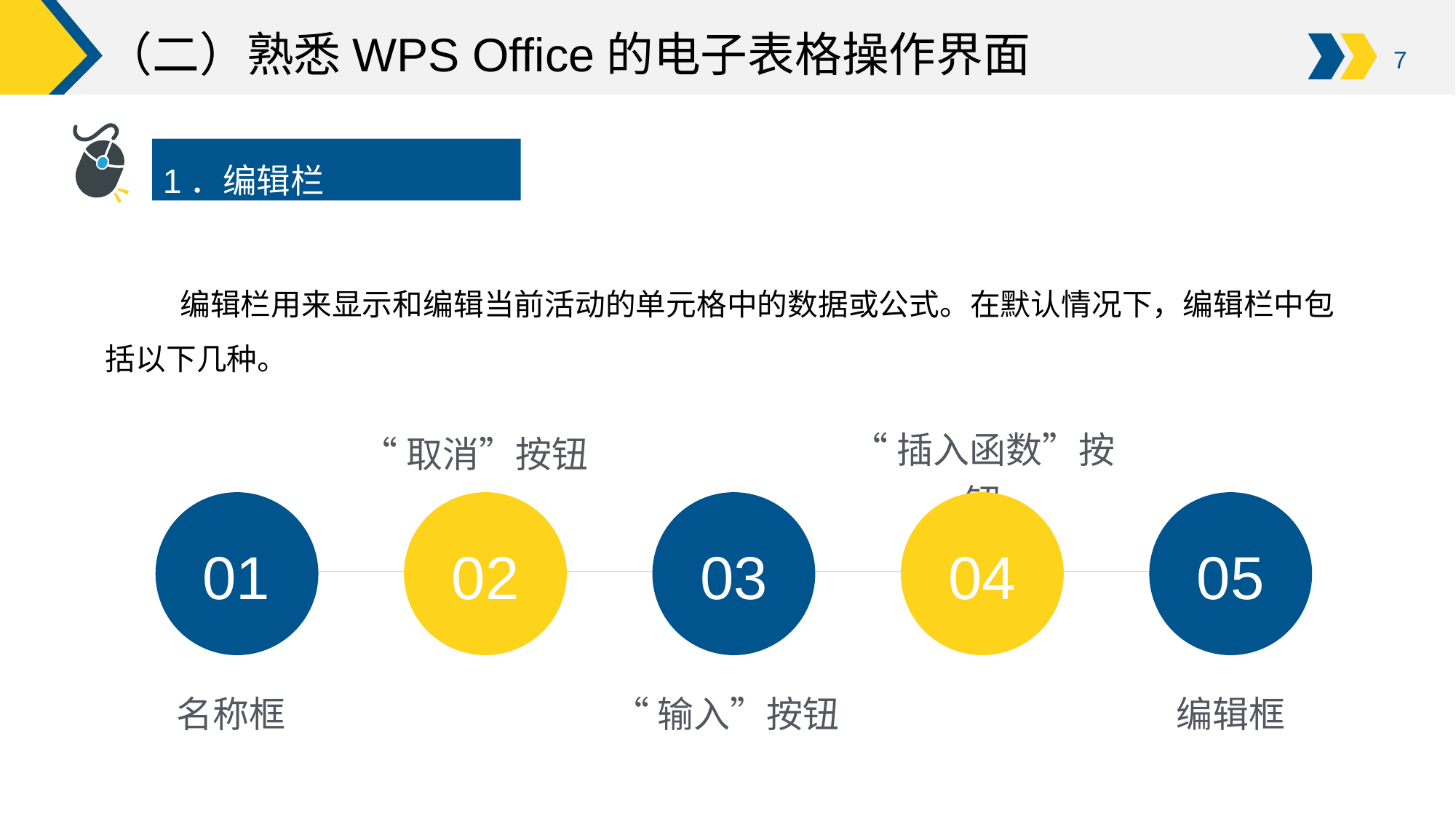

# （二）熟悉WPS Office的电子表格操作界面

1．编辑栏
编辑栏用来显示和编辑当前活动的单元格中的数据或公式。在默认情况下，编辑栏中包括以下几种。
“插入函数”按钮
 “取消”按钮
编辑框
名称框
“输入”按钮

01
02
03
04
05